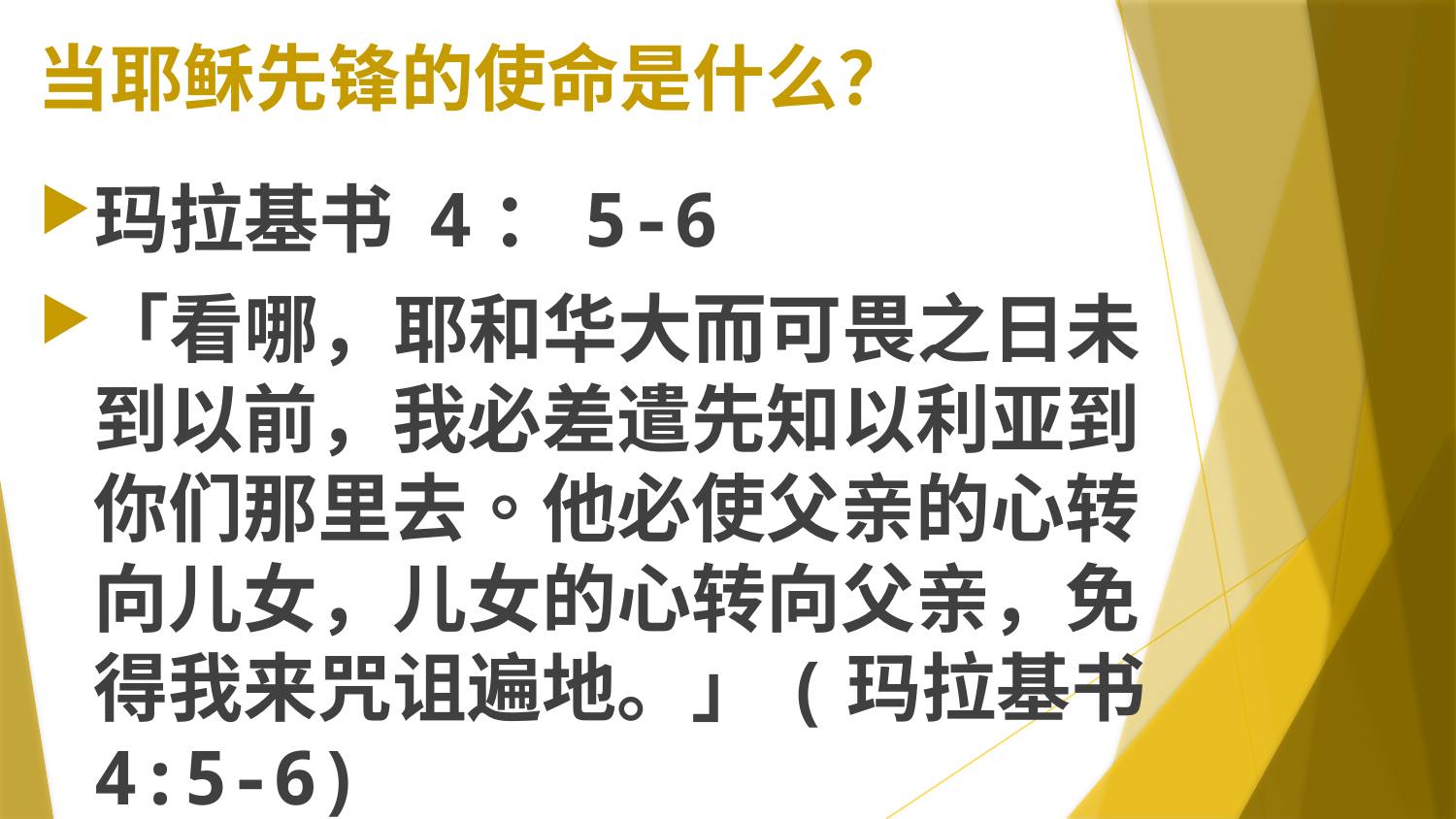

# 当耶稣先锋的使命是什么？
玛拉基书 4：5-6
「看哪，耶和华大而可畏之日未到以前，我必差遣先知以利亚到你们那里去。他必使父亲的心转向儿女，儿女的心转向父亲，免得我来咒诅遍地。」(玛拉基书4:5-6)